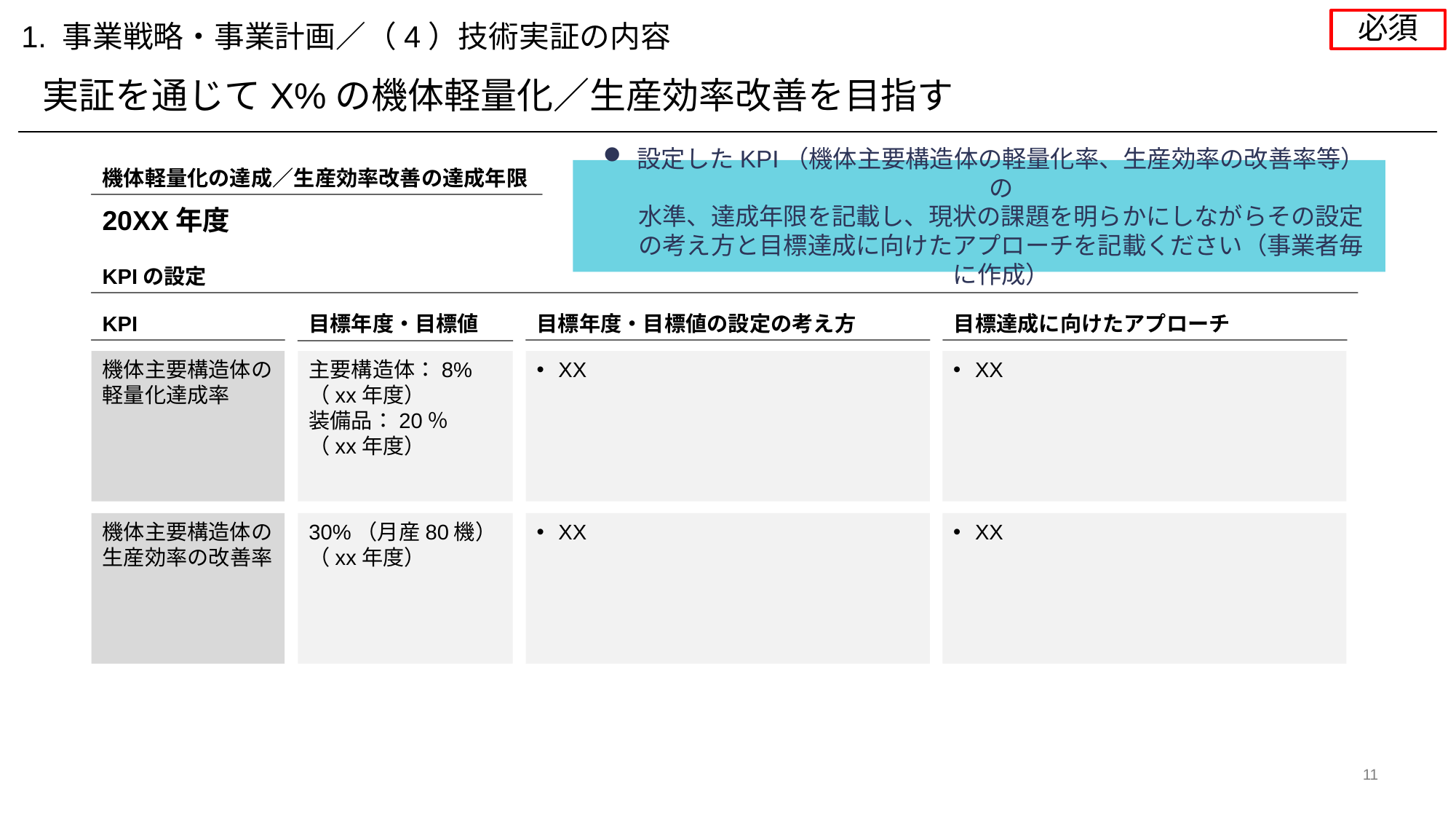

必須
1. 事業戦略・事業計画／（4）技術実証の内容
実証を通じてX%の機体軽量化／生産効率改善を目指す
機体軽量化の達成／生産効率改善の達成年限
設定したKPI（機体主要構造体の軽量化率、生産効率の改善率等）の
水準、達成年限を記載し、現状の課題を明らかにしながらその設定の考え方と目標達成に向けたアプローチを記載ください（事業者毎に作成）
20XX年度
KPIの設定
KPI
目標年度・目標値の設定の考え方
目標達成に向けたアプローチ
目標年度・目標値
機体主要構造体の軽量化達成率
主要構造体：8%
（xx年度）
装備品：20％
（xx年度）
XX
XX
機体主要構造体の
生産効率の改善率
30%（月産80機）
（xx年度）
XX
XX